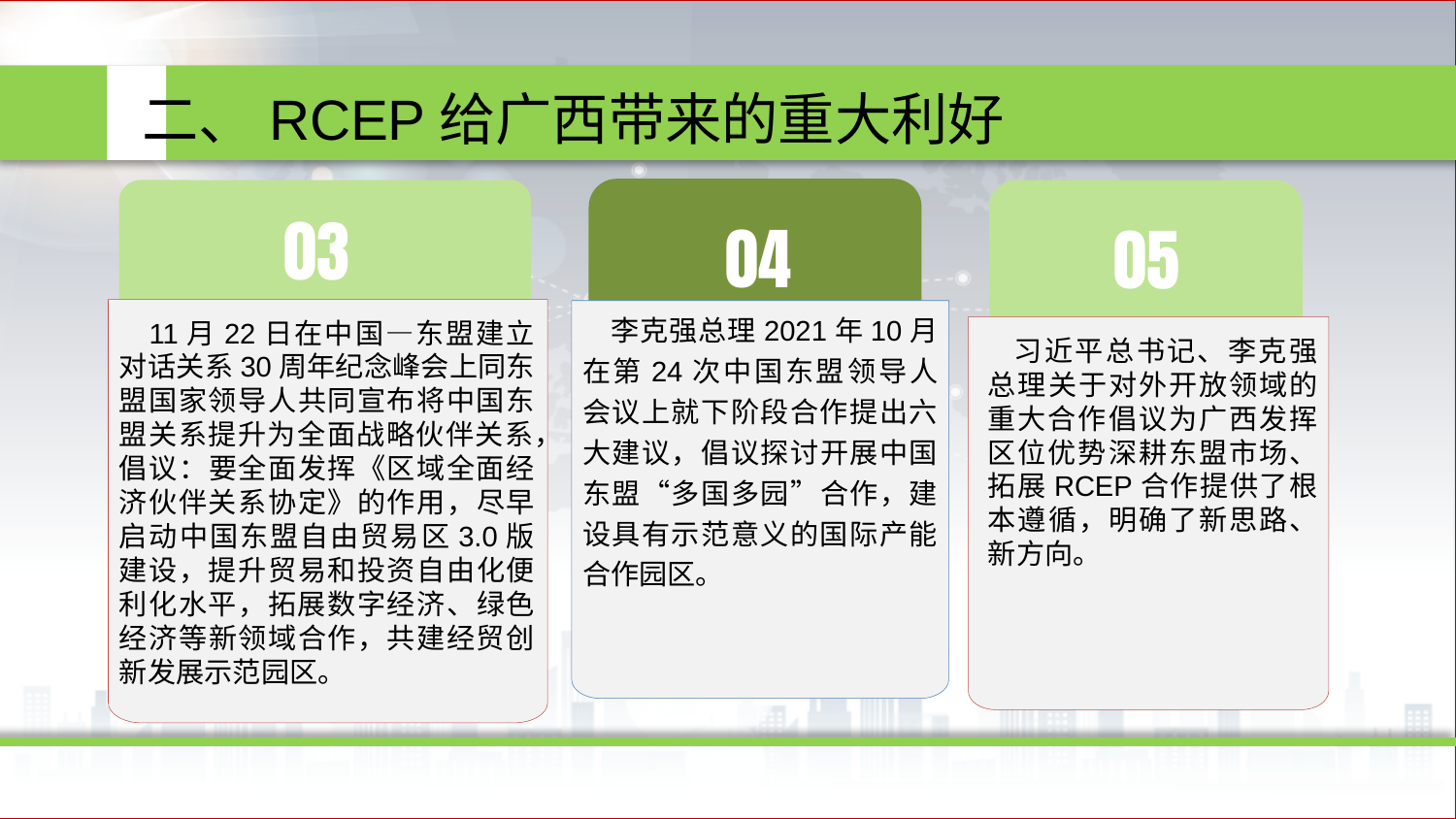

二、RCEP给广西带来的重大利好

04
   李克强总理2021年10月在第24次中国东盟领导人会议上就下阶段合作提出六大建议，倡议探讨开展中国东盟“多国多园”合作，建设具有示范意义的国际产能合作园区。

03

   11月22日在中国—东盟建立对话关系30周年纪念峰会上同东盟国家领导人共同宣布将中国东盟关系提升为全面战略伙伴关系，倡议：要全面发挥《区域全面经济伙伴关系协定》的作用，尽早启动中国东盟自由贸易区3.0版建设，提升贸易和投资自由化便利化水平，拓展数字经济、绿色经济等新领域合作，共建经贸创新发展示范园区。

05

  习近平总书记、李克强总理关于对外开放领域的重大合作倡议为广西发挥区位优势深耕东盟市场、拓展RCEP合作提供了根本遵循，明确了新思路、新方向。